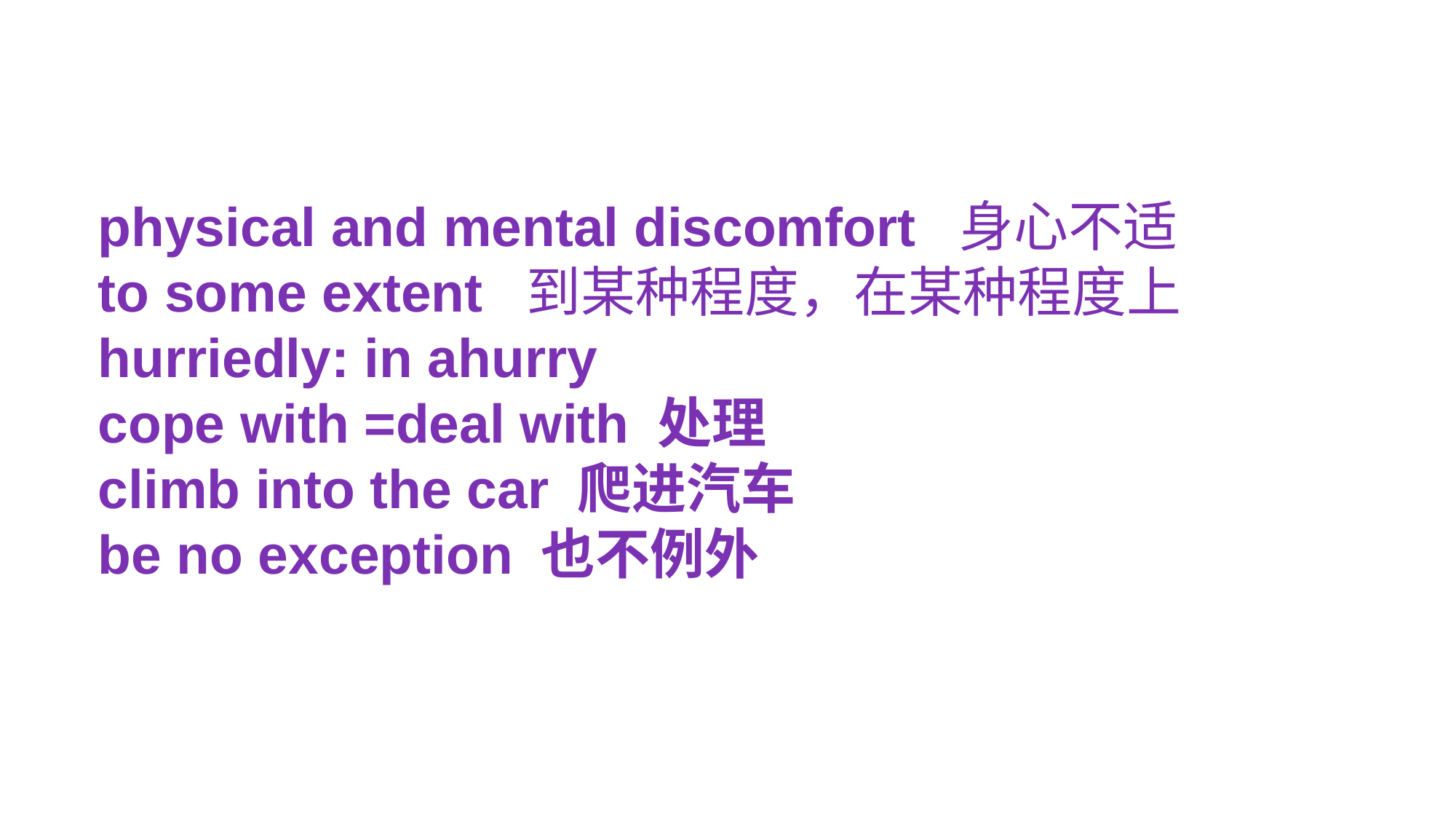

physical and mental discomfort  身心不适
to some extent  到某种程度，在某种程度上
hurriedly: in ahurry
cope with =deal with 处理
climb into the car 爬进汽车
be no exception 也不例外